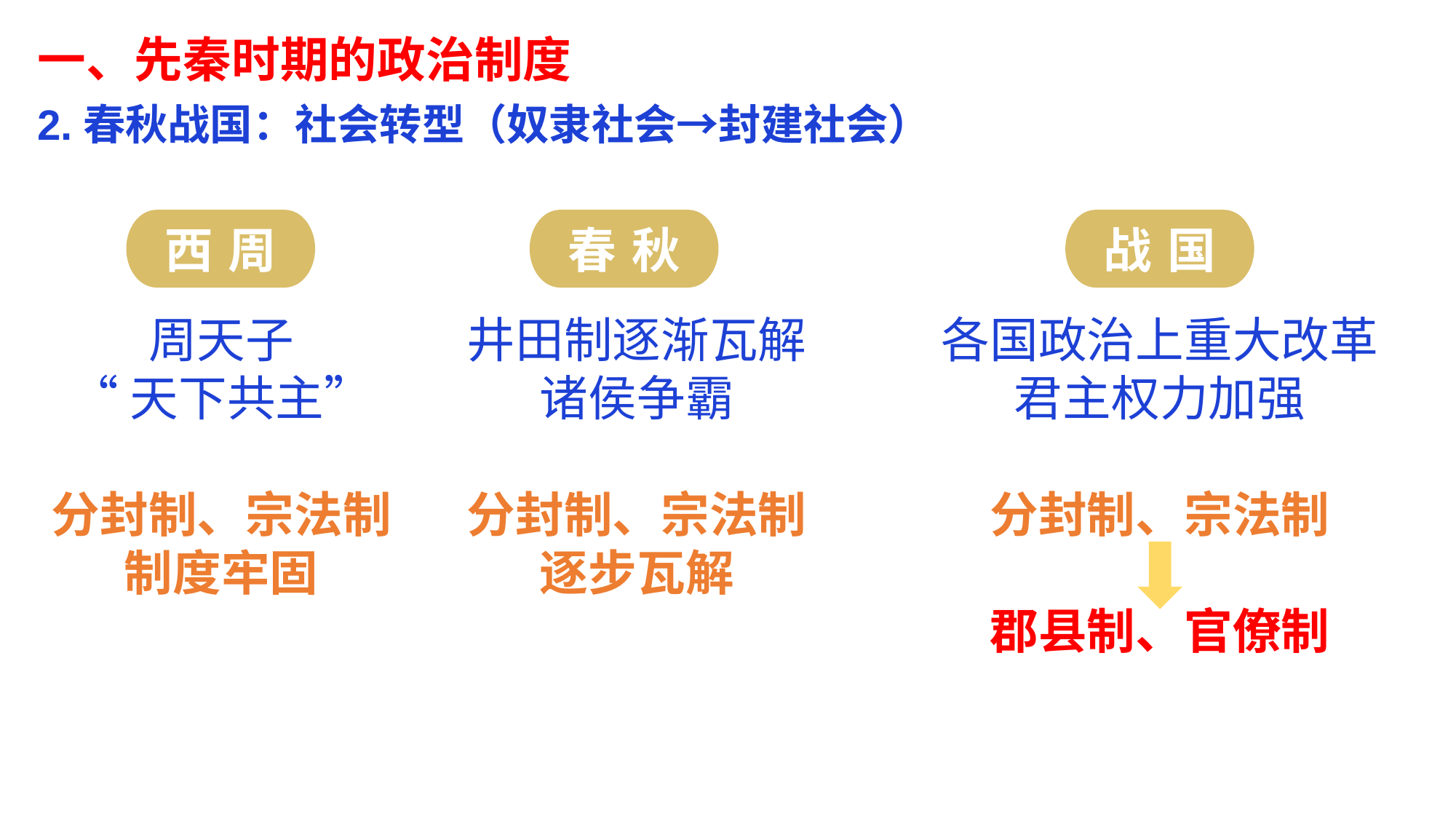

一、先秦时期的政治制度
2.春秋战国：社会转型（奴隶社会→封建社会）
西  周
春  秋
战  国
各国政治上重大改革
君主权力加强

分封制、宗法制

郡县制、官僚制
周天子
“天下共主”

分封制、宗法制
制度牢固
井田制逐渐瓦解
诸侯争霸

分封制、宗法制
逐步瓦解